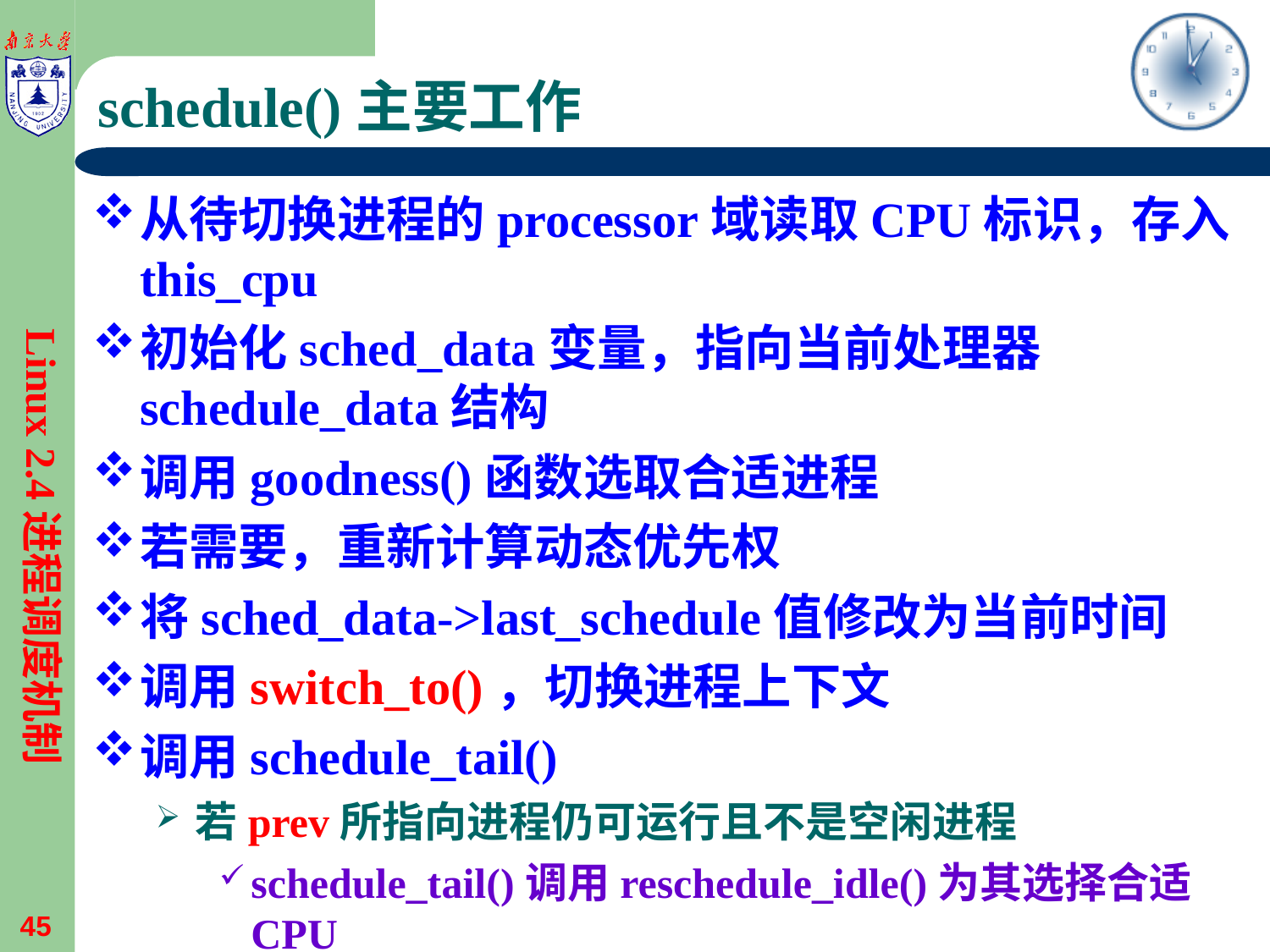

# schedule()主要工作
从待切换进程的processor域读取CPU标识，存入this_cpu
初始化sched_data变量，指向当前处理器schedule_data结构
调用goodness()函数选取合适进程
若需要，重新计算动态优先权
将sched_data->last_schedule值修改为当前时间
调用switch_to()，切换进程上下文
调用schedule_tail()
若prev所指向进程仍可运行且不是空闲进程
schedule_tail()调用reschedule_idle()为其选择合适CPU
Linux 2.4进程调度机制
45